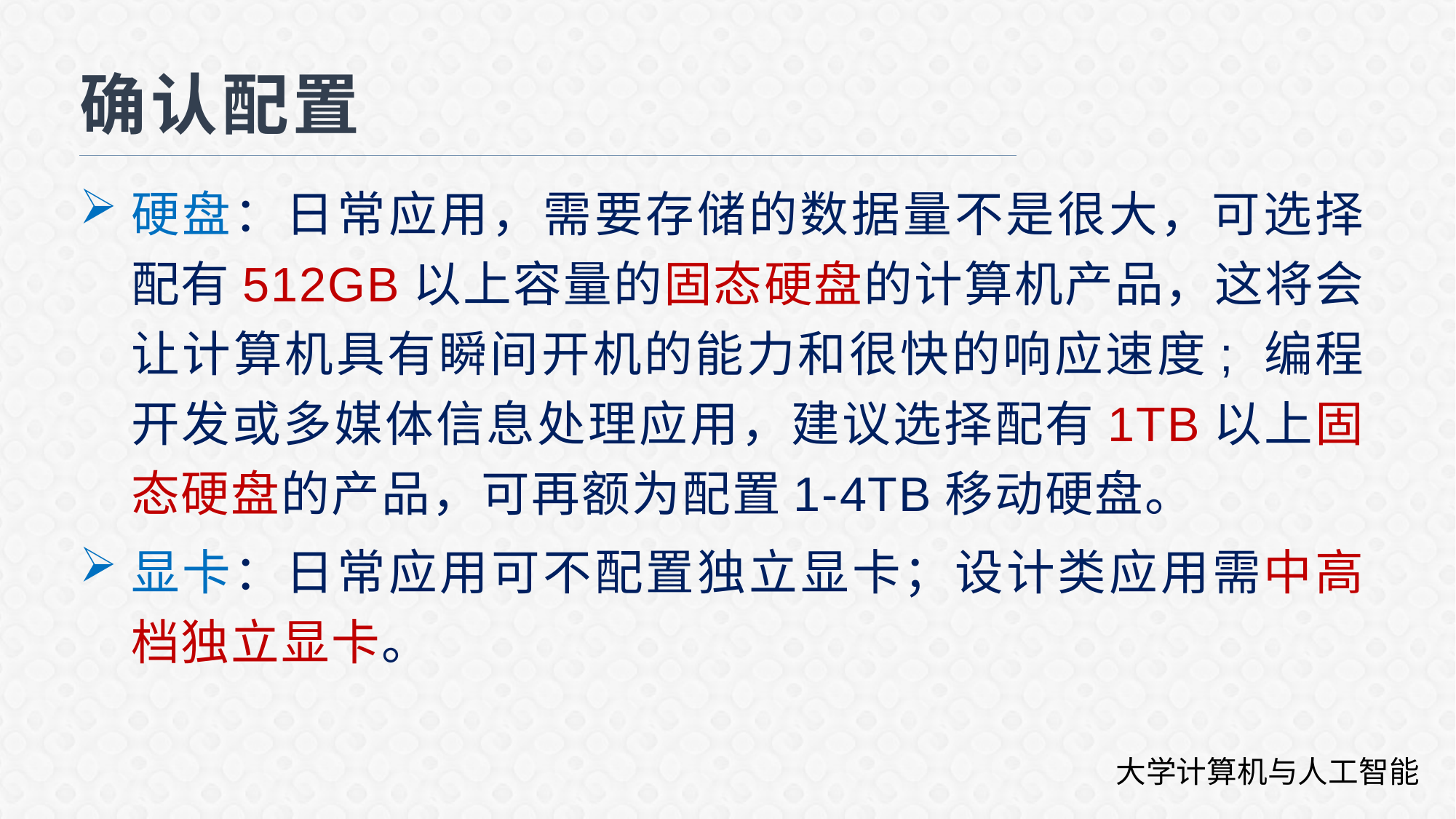

# 确认配置
硬盘：日常应用，需要存储的数据量不是很大，可选择配有512GB以上容量的固态硬盘的计算机产品，这将会让计算机具有瞬间开机的能力和很快的响应速度; 编程开发或多媒体信息处理应用，建议选择配有1TB以上固态硬盘的产品，可再额为配置1-4TB移动硬盘。
显卡：日常应用可不配置独立显卡；设计类应用需中高档独立显卡。